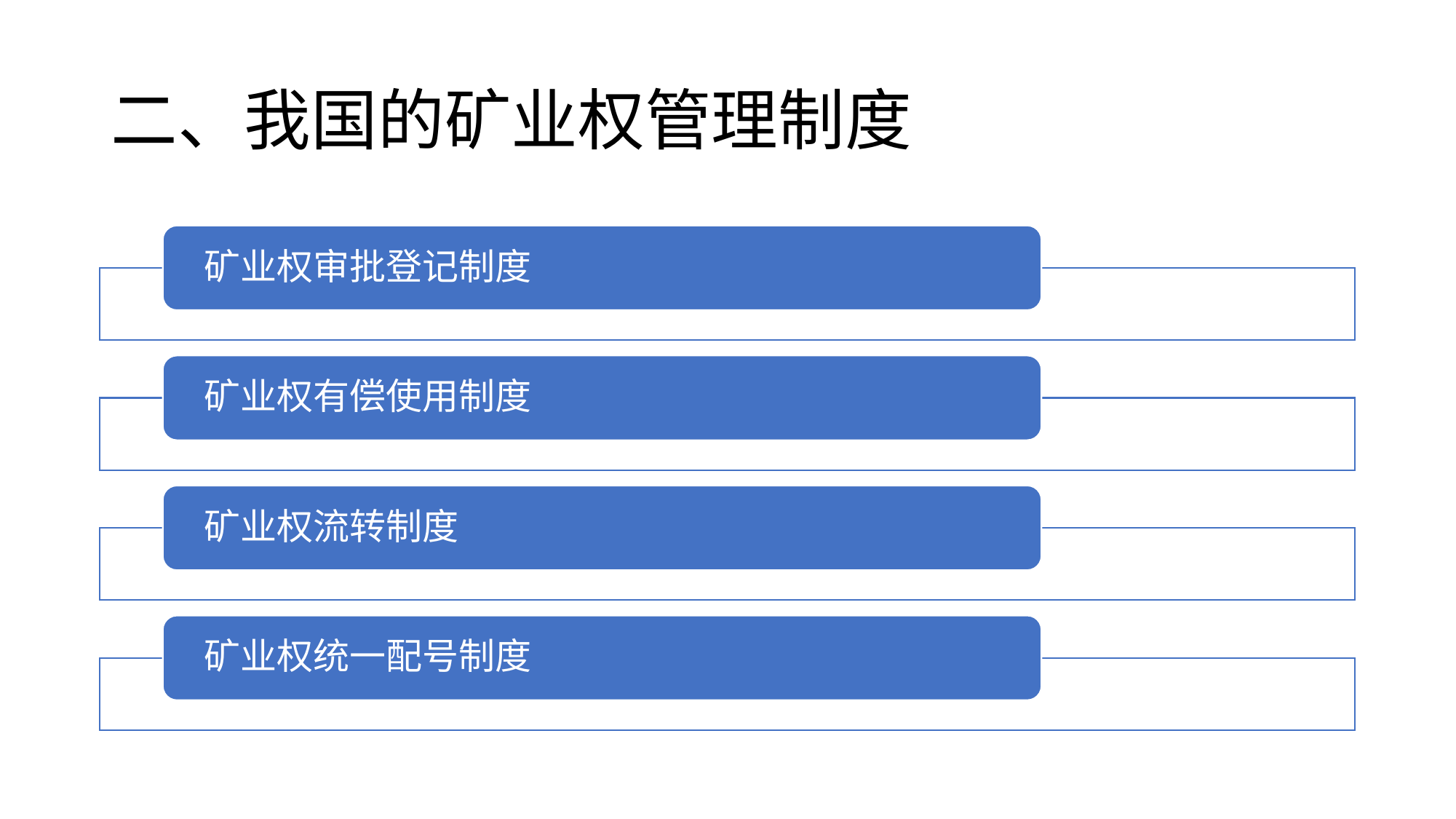

# 二、我国的矿业权管理制度
矿业权审批登记制度
矿业权有偿使用制度
矿业权流转制度
矿业权统一配号制度